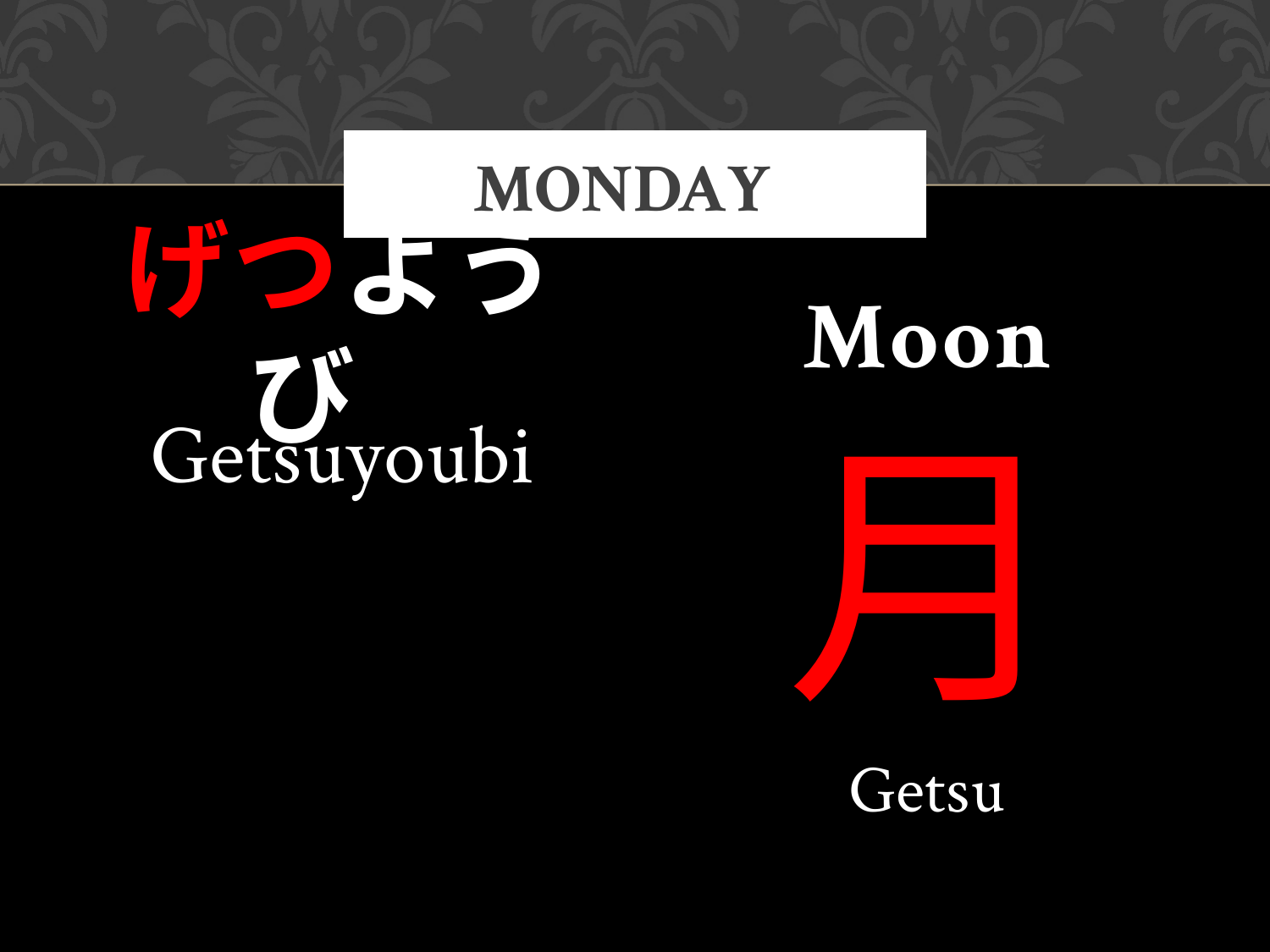

# Monday
げつようび
Moon
月
Getsu
Getsuyoubi